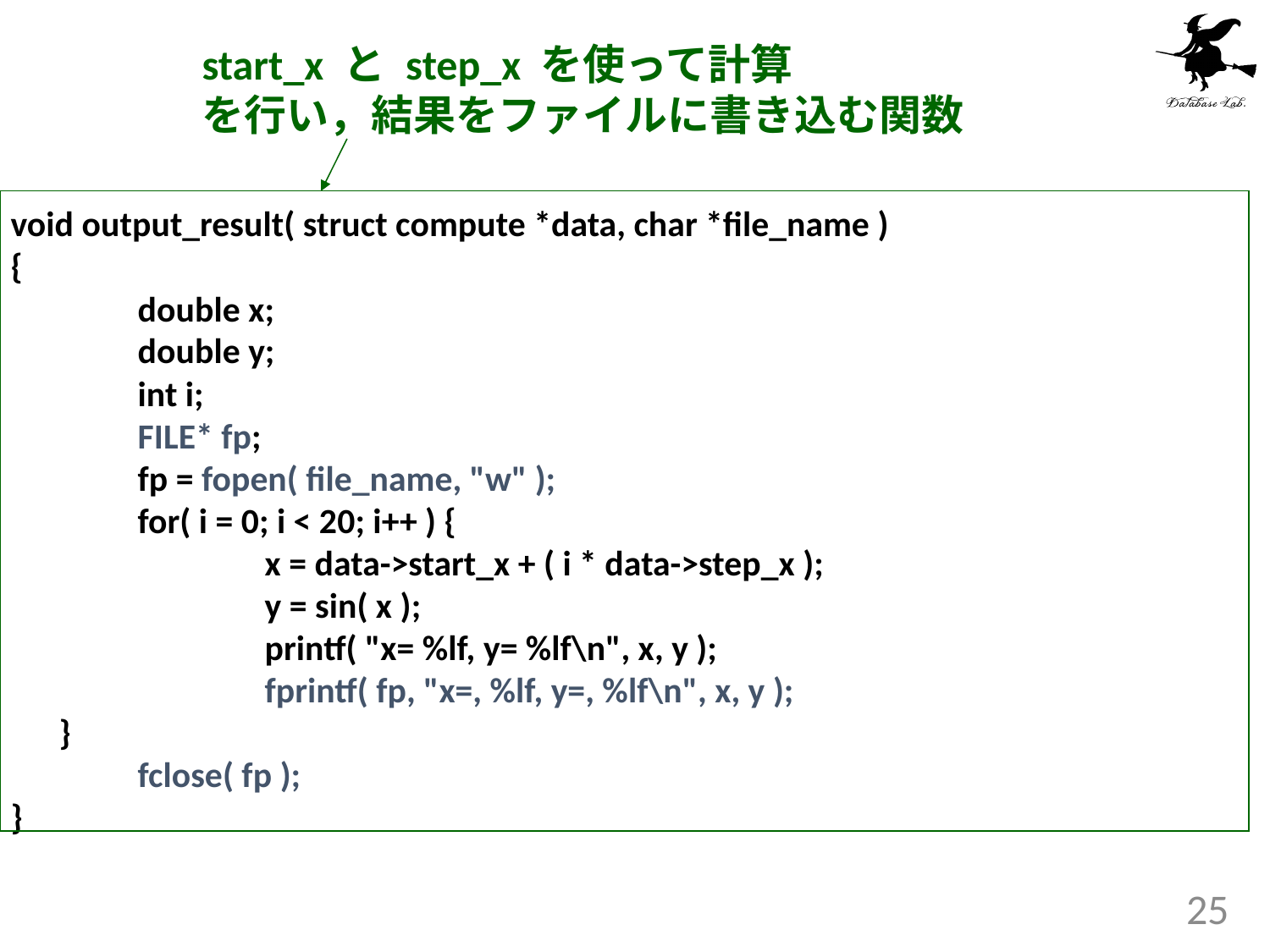

start_x と step_x を使って計算
を行い，結果をファイルに書き込む関数

void output_result( struct compute *data, char *file_name )
{
	double x;
	double y;
	int i;
	FILE* fp;
	fp = fopen( file_name, "w" );
	for( i = 0; i < 20; i++ ) {
		x = data->start_x + ( i * data->step_x );
		y = sin( x );
		printf( "x= %lf, y= %lf\n", x, y );
		fprintf( fp, "x=, %lf, y=, %lf\n", x, y );
      }
	fclose( fp );
}
25